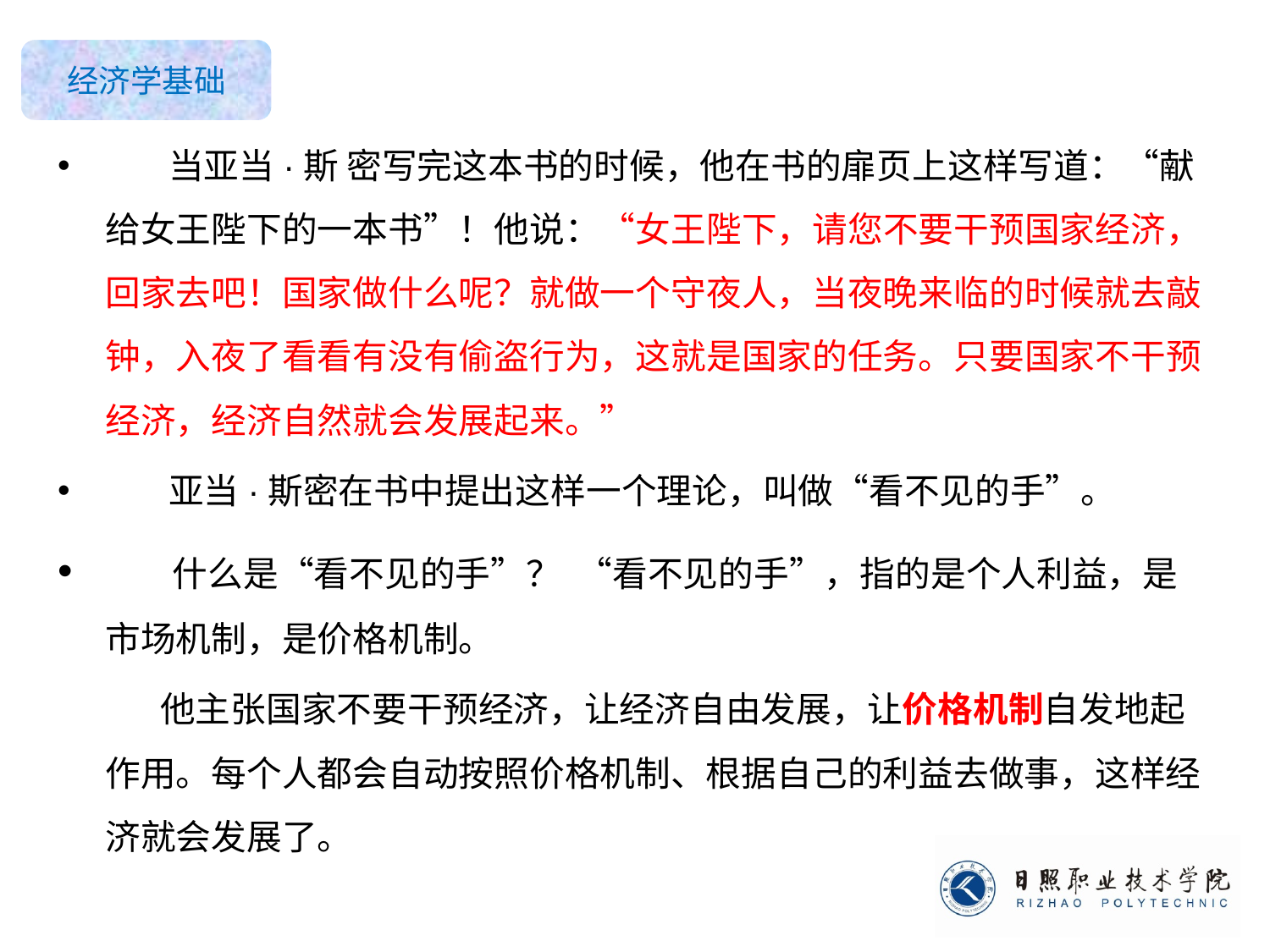

当亚当·斯 密写完这本书的时候，他在书的扉页上这样写道：“献给女王陛下的一本书”！他说：“女王陛下，请您不要干预国家经济，回家去吧！国家做什么呢？就做一个守夜人，当夜晚来临的时候就去敲钟，入夜了看看有没有偷盗行为，这就是国家的任务。只要国家不干预经济，经济自然就会发展起来。”
       亚当·斯密在书中提出这样一个理论，叫做“看不见的手”。
      什么是“看不见的手”？  “看不见的手”，指的是个人利益，是市场机制，是价格机制。
            他主张国家不要干预经济，让经济自由发展，让价格机制自发地起作用。每个人都会自动按照价格机制、根据自己的利益去做事，这样经济就会发展了。